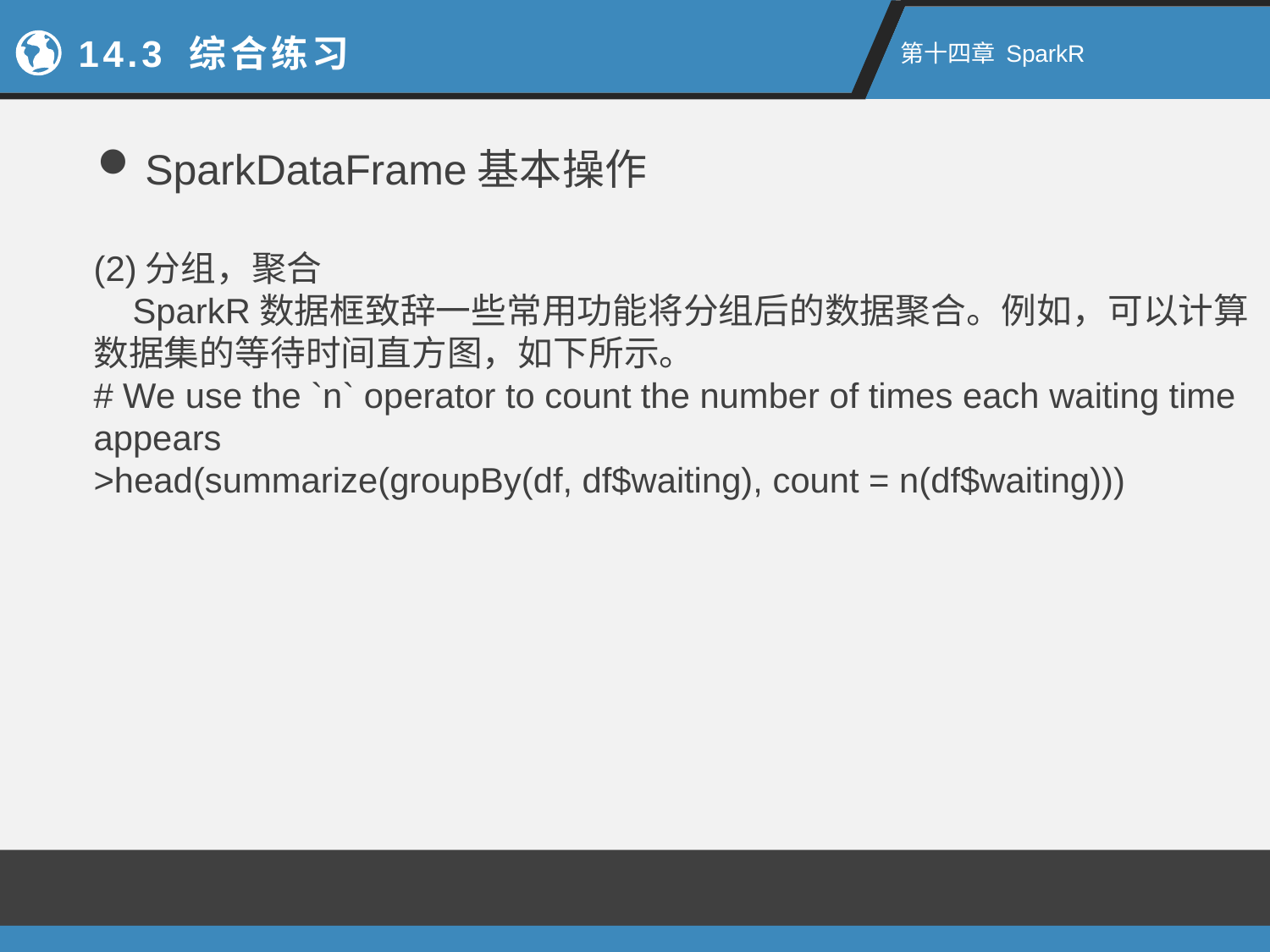

14.3 综合练习

第十四章 SparkR
SparkDataFrame基本操作
(2)分组，聚合
    SparkR数据框致辞一些常用功能将分组后的数据聚合。例如，可以计算数据集的等待时间直方图，如下所示。
# We use the `n` operator to count the number of times each waiting time appears
>head(summarize(groupBy(df, df$waiting), count = n(df$waiting)))